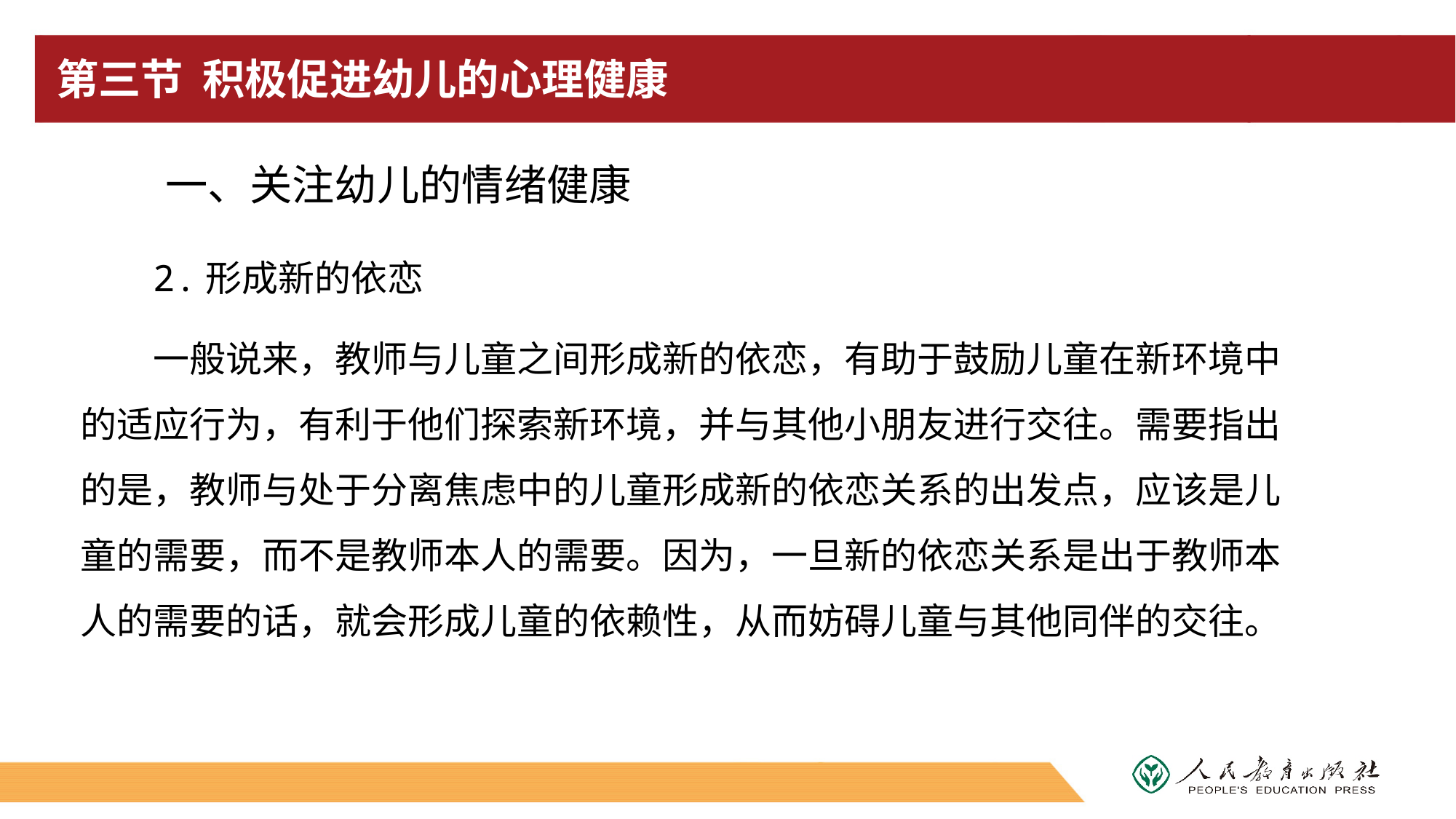

# 第三节  积极促进幼儿的心理健康
一、关注幼儿的情绪健康
2.形成新的依恋
一般说来，教师与儿童之间形成新的依恋，有助于鼓励儿童在新环境中的适应行为，有利于他们探索新环境，并与其他小朋友进行交往。需要指出的是，教师与处于分离焦虑中的儿童形成新的依恋关系的出发点，应该是儿童的需要，而不是教师本人的需要。因为，一旦新的依恋关系是出于教师本人的需要的话，就会形成儿童的依赖性，从而妨碍儿童与其他同伴的交往。